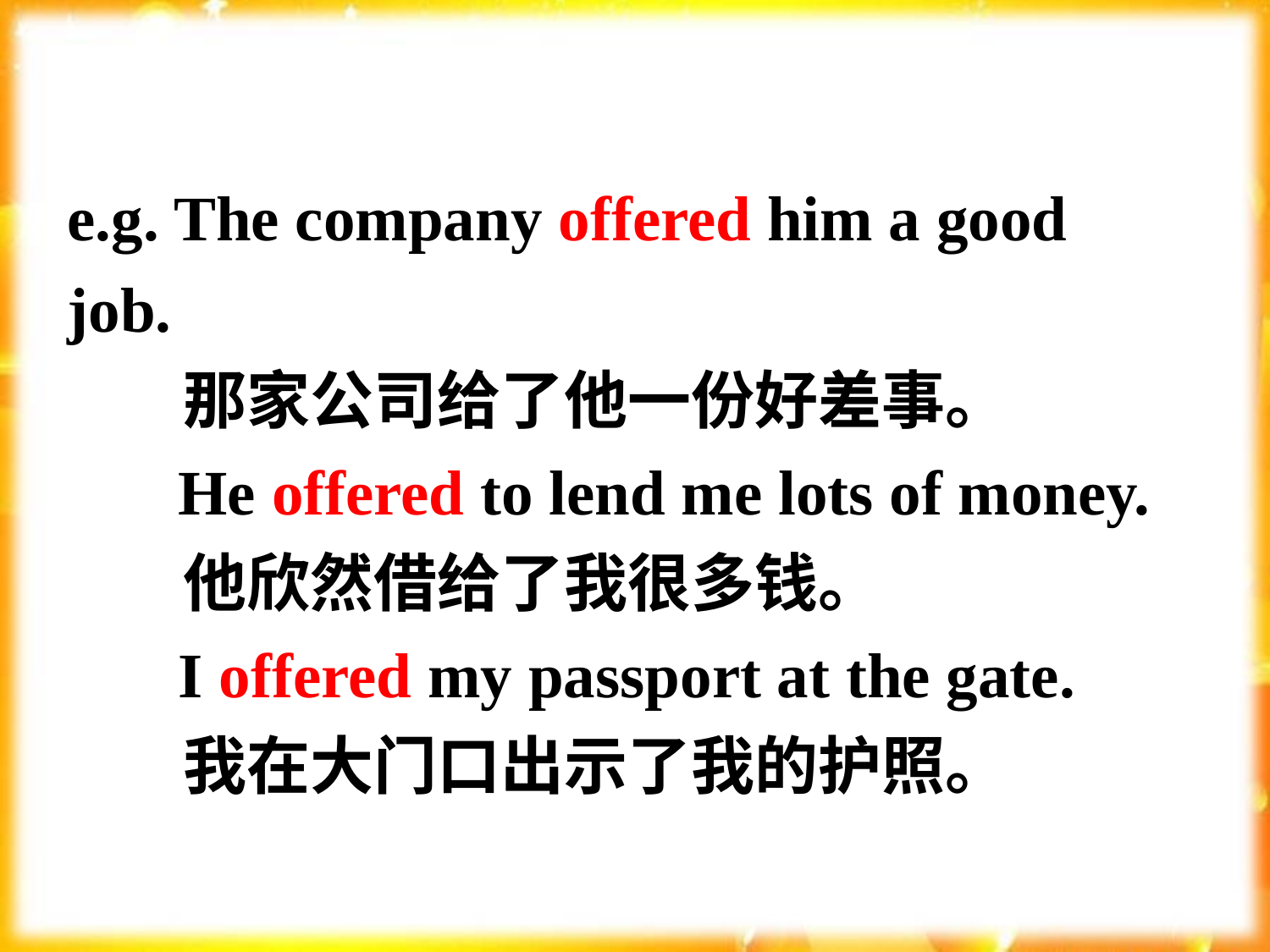

e.g. The company offered him a good job.
       那家公司给了他一份好差事。
       He offered to lend me lots of money.
       他欣然借给了我很多钱。
       I offered my passport at the gate.
       我在大门口出示了我的护照。